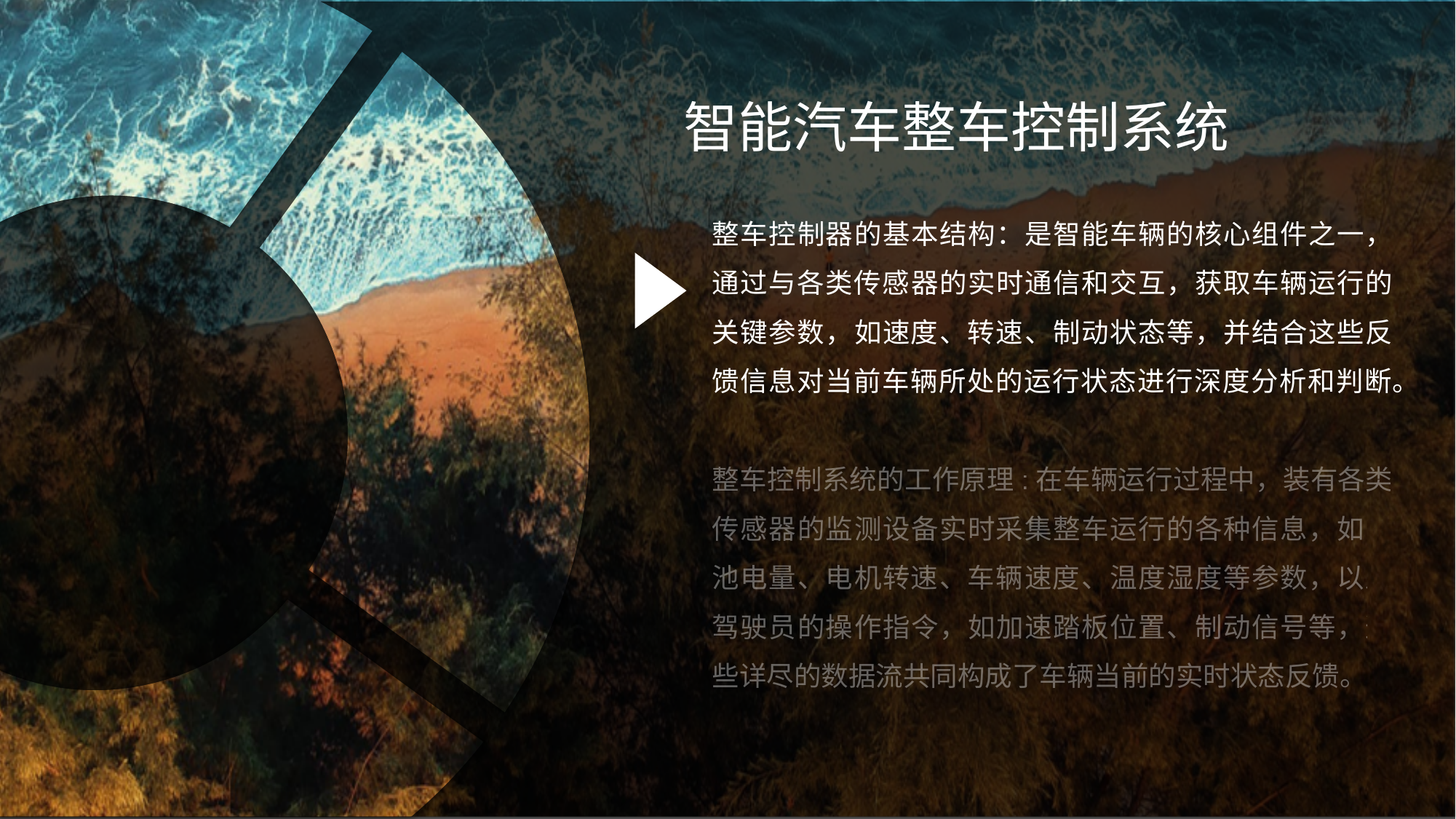

智能汽车整车控制系统
整车控制器的基本结构：是智能车辆的核心组件之一，通过与各类传感器的实时通信和交互，获取车辆运行的关键参数，如速度、转速、制动状态等，并结合这些反馈信息对当前车辆所处的运行状态进行深度分析和判断。

整车控制系统的工作原理:在车辆运行过程中，装有各类传感器的监测设备实时采集整车运行的各种信息，如电池电量、电机转速、车辆速度、温度湿度等参数，以及驾驶员的操作指令，如加速踏板位置、制动信号等，这些详尽的数据流共同构成了车辆当前的实时状态反馈。